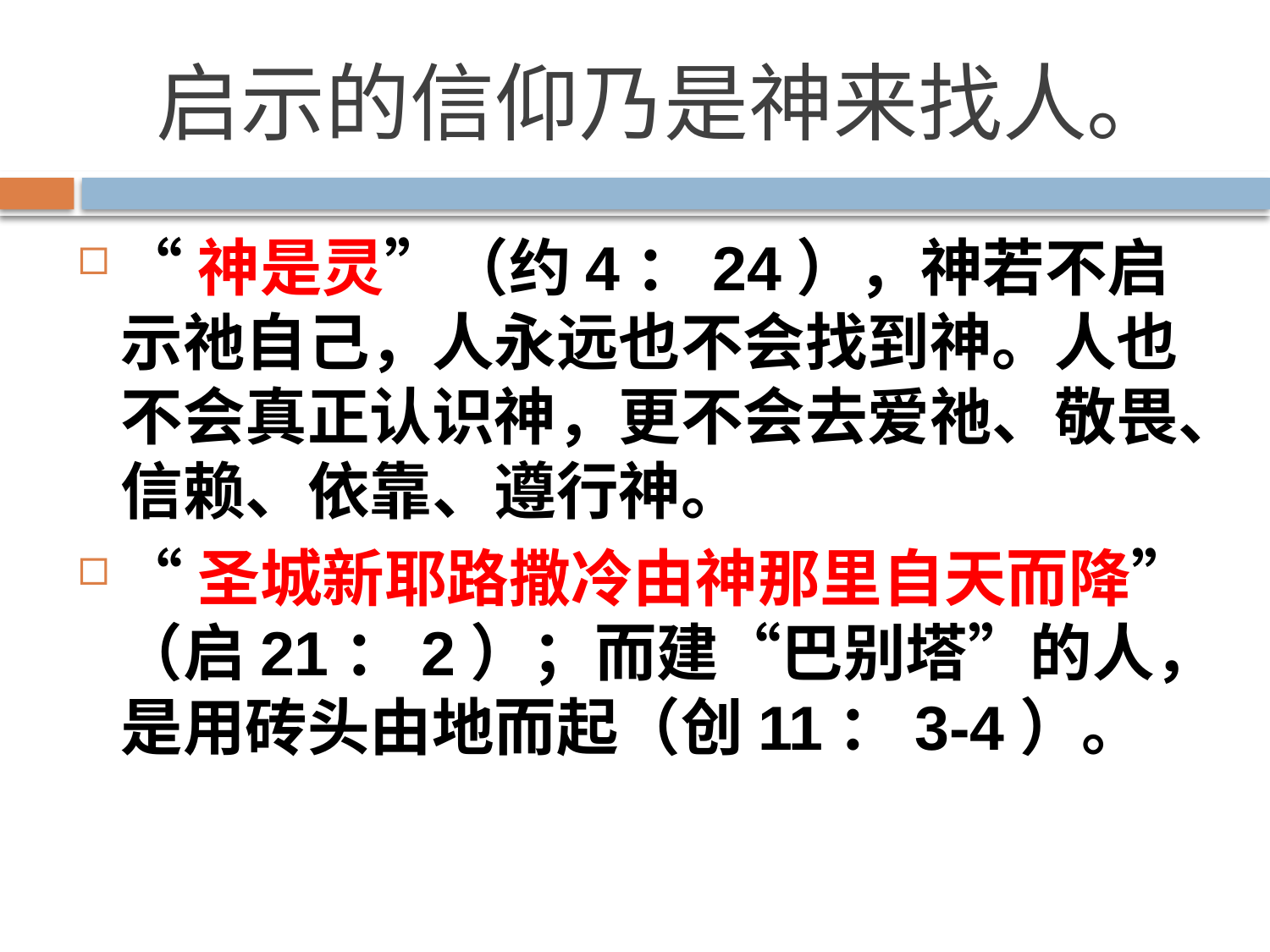

# 启示的信仰乃是神来找人。
“神是灵”（约4：24），神若不启示祂自己，人永远也不会找到神。人也不会真正认识神，更不会去爱祂、敬畏、信赖、依靠、遵行神。
“圣城新耶路撒冷由神那里自天而降”（启21：2）；而建“巴别塔”的人，是用砖头由地而起（创11：3-4）。